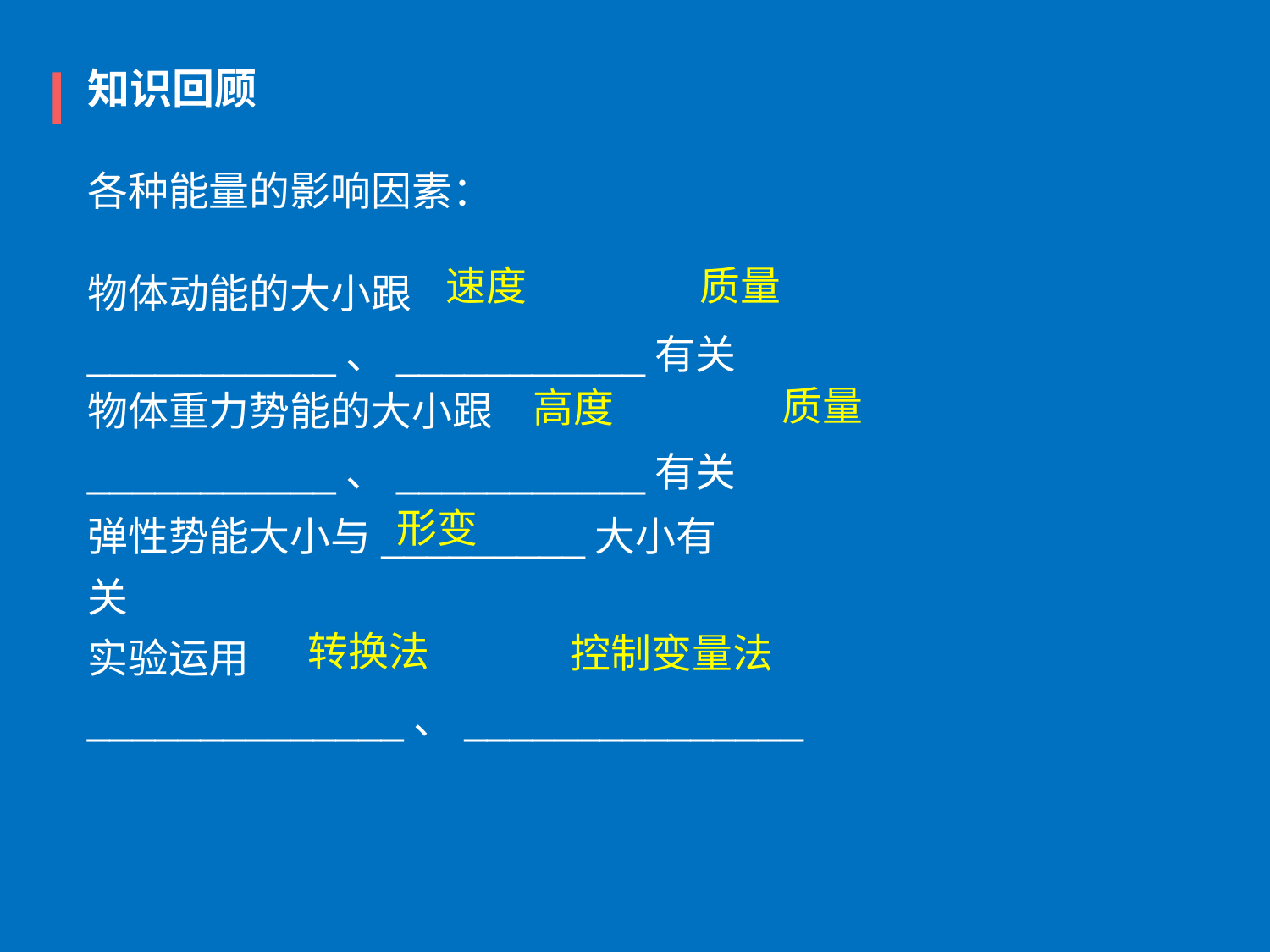

知识回顾

各种能量的影响因素：
速度
质量
物体动能的大小跟___________、___________有关
质量
高度
物体重力势能的大小跟___________、___________有关
形变
弹性势能大小与_________大小有关
转换法
控制变量法
实验运用______________、_______________